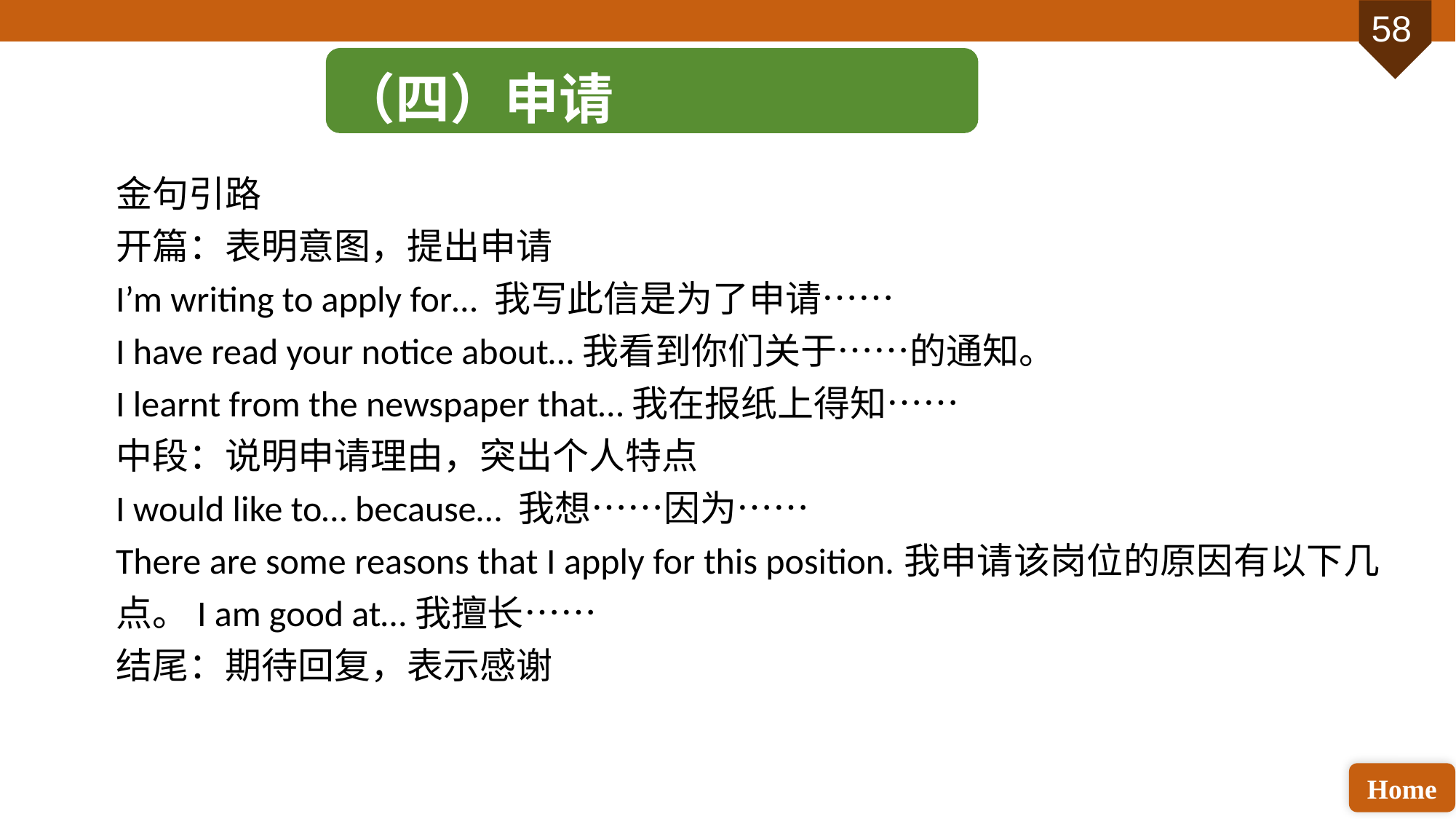

（四）申请
金句引路
开篇：表明意图，提出申请
I’m writing to apply for… 我写此信是为了申请……
I have read your notice about…我看到你们关于……的通知。
I learnt from the newspaper that…我在报纸上得知……
中段：说明申请理由，突出个人特点
I would like to… because… 我想……因为……
There are some reasons that I apply for this position.我申请该岗位的原因有以下几点。I am good at…我擅长……
结尾：期待回复，表示感谢